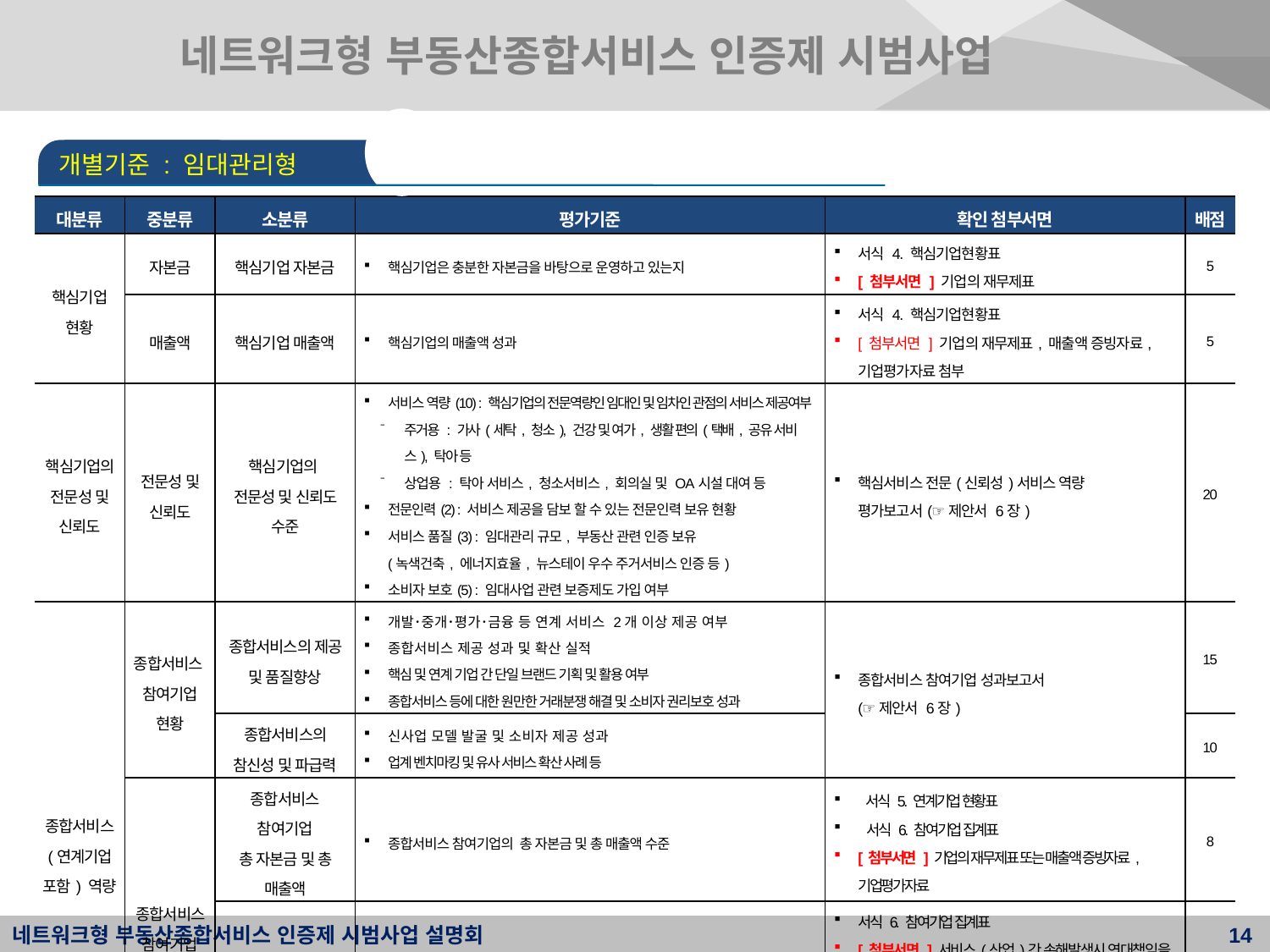

네트워크형 부동산종합서비스 인증제 시범사업

개별기준 : 임대관리형

| 대분류 | 중분류 | 소분류 | 평가기준 | 확인 첨부서면 | 배점 |
| --- | --- | --- | --- | --- | --- |
| 핵심기업 현황 | 자본금 | 핵심기업 자본금 | 핵심기업은 충분한 자본금을 바탕으로 운영하고 있는지 | 서식 4. 핵심기업현황표 [ 첨부서면 ] 기업의 재무제표 | 5 |
|  | 매출액 | 핵심기업 매출액 | 핵심기업의 매출액 성과 | 서식 4. 핵심기업현황표 [ 첨부서면 ] 기업의 재무제표, 매출액 증빙자료, 기업평가자료 첨부 | 5 |
| 핵심기업의 전문성 및 신뢰도 | 전문성 및 신뢰도 | 핵심기업의 전문성 및 신뢰도 수준 | 서비스 역량(10) : 핵심기업의 전문역량인 임대인 및 임차인 관점의 서비스 제공여부 주거용 : 가사(세탁, 청소), 건강 및 여가, 생활편의(택배, 공유 서비스), 탁아 등 상업용 : 탁아 서비스, 청소서비스, 회의실 및 OA시설 대여 등 전문인력(2) : 서비스 제공을 담보 할 수 있는 전문인력 보유 현황 서비스 품질(3) : 임대관리 규모, 부동산 관련 인증 보유 (녹색건축, 에너지효율, 뉴스테이 우수 주거서비스 인증 등) 소비자 보호(5) : 임대사업 관련 보증제도 가입 여부 | 핵심서비스 전문(신뢰성)서비스 역량 평가보고서(☞제안서 6장) | 20 |
| 종합서비스 (연계기업 포함) 역량 | 종합서비스 참여기업 현황 | 종합서비스의 제공 및 품질향상 | 개발･중개･평가･금융 등 연계 서비스 2개 이상 제공 여부 종합서비스 제공 성과 및 확산 실적 핵심 및 연계 기업 간 단일 브랜드 기획 및 활용 여부 종합서비스 등에 대한 원만한 거래분쟁 해결 및 소비자 권리보호 성과 | 종합서비스 참여기업 성과보고서 (☞제안서 6장) | 15 |
|  |  | 종합서비스의 참신성 및 파급력 | 신사업 모델 발굴 및 소비자 제공 성과 업계 벤치마킹 및 유사 서비스 확산 사례 등 |  | 10 |
|  | 종합서비스 참여기업 신뢰도 | 종합서비스 참여기업 총 자본금 및 총 매출액 | 종합서비스 참여기업의 총 자본금 및 총 매출액 수준 | 서식 5. 연계기업 현황표 서식 6. 참여기업 집계표 [ 첨부서면 ] 기업의 재무제표 또는 매출액 증빙자료, 기업평가자료 | 8 |
|  |  | 종합서비스 참여기업 통합 연대책임 확약증서 | 거래사고 또는 소비자들의 불만처리를 위한 통합 연대 보증서비스에 가입 거래사고 또는 손해발생 시 참여기업 공동 책임 분담 체계 | 서식 6. 참여기업 집계표 [ 첨부서면 ] 서비스(산업)간 손해발생시 연대책임을 확약하는 증서 (기 타) 확약 증서가 없는 경우, 참여기업의 보증가입현황을 나타내는 서류, 보증료 납입을 증명하는 서류, 그밖에 참여 기업 간 연계구조 확인서류(출자, 상호보증서류 등) | 7 |
| 소계 | 70 |  |  |  |  |
14